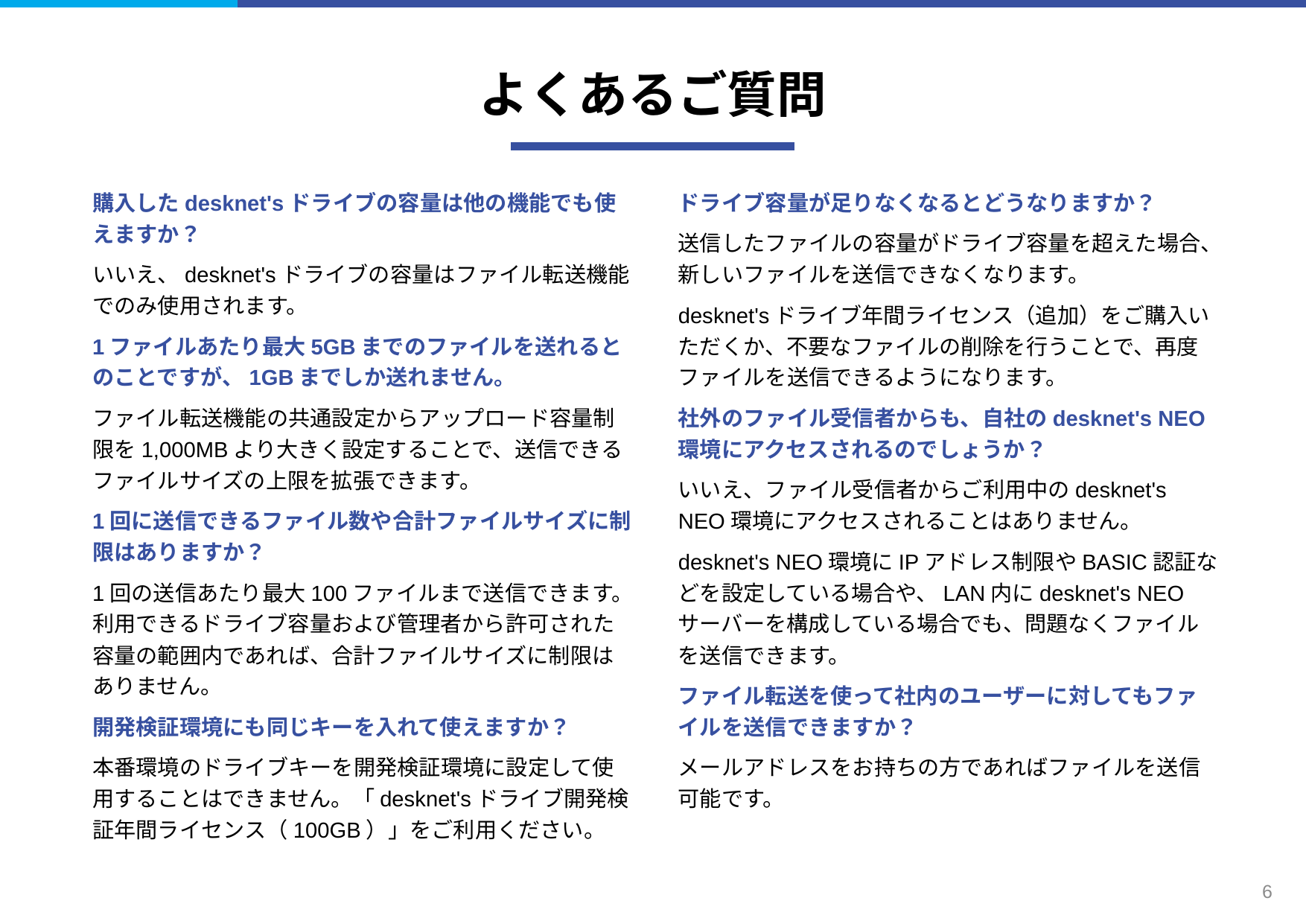

# よくあるご質問
購入したdesknet'sドライブの容量は他の機能でも使えますか？
いいえ、desknet'sドライブの容量はファイル転送機能でのみ使用されます。
1ファイルあたり最大5GBまでのファイルを送れるとのことですが、1GBまでしか送れません。
ファイル転送機能の共通設定からアップロード容量制限を1,000MBより大きく設定することで、送信できるファイルサイズの上限を拡張できます。
1回に送信できるファイル数や合計ファイルサイズに制限はありますか？
1回の送信あたり最大100ファイルまで送信できます。利用できるドライブ容量および管理者から許可された容量の範囲内であれば、合計ファイルサイズに制限はありません。
開発検証環境にも同じキーを入れて使えますか？
本番環境のドライブキーを開発検証環境に設定して使用することはできません。「desknet'sドライブ開発検証年間ライセンス（100GB）」をご利用ください。
ドライブ容量が足りなくなるとどうなりますか？
送信したファイルの容量がドライブ容量を超えた場合、新しいファイルを送信できなくなります。
desknet'sドライブ年間ライセンス（追加）をご購入いただくか、不要なファイルの削除を行うことで、再度ファイルを送信できるようになります。
社外のファイル受信者からも、自社のdesknet's NEO環境にアクセスされるのでしょうか？
いいえ、ファイル受信者からご利用中のdesknet's NEO環境にアクセスされることはありません。
desknet's NEO環境にIPアドレス制限やBASIC認証などを設定している場合や、LAN内にdesknet's NEOサーバーを構成している場合でも、問題なくファイルを送信できます。
ファイル転送を使って社内のユーザーに対してもファイルを送信できますか？
メールアドレスをお持ちの方であればファイルを送信可能です。
6